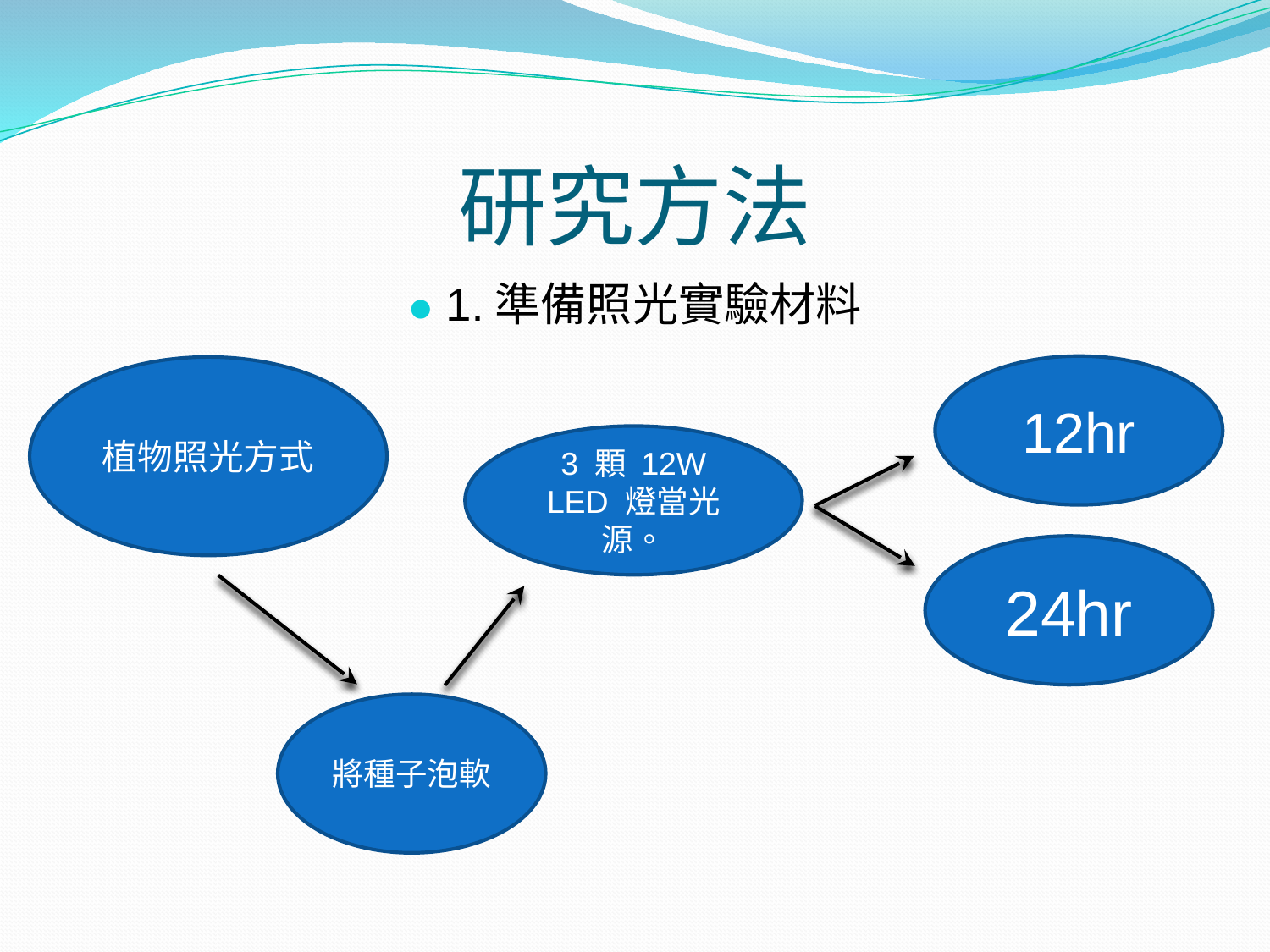

# 研究方法
1.準備照光實驗材料
12hr
植物照光方式
3 顆 12W LED 燈當光源。
24hr
將種子泡軟